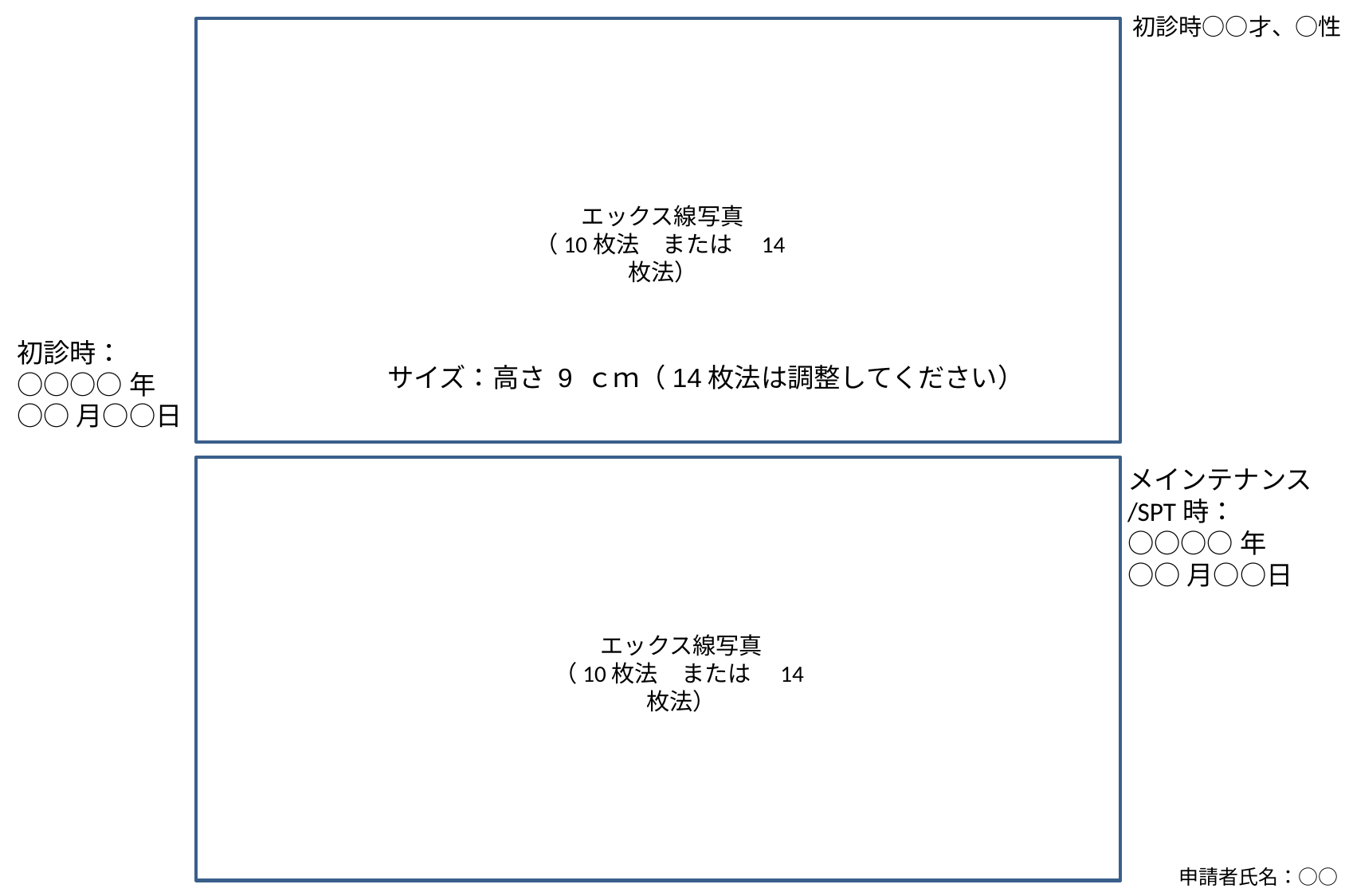

初診時○○才、○性

エックス線写真
（10枚法　または　14枚法）
初診時：
○○○○年
○○月○○日
サイズ：高さ 9 ｃｍ（14枚法は調整してください）

メインテナンス
/SPT時：
○○○○年
○○月○○日
エックス線写真
（10枚法　または　14枚法）
申請者氏名：○○